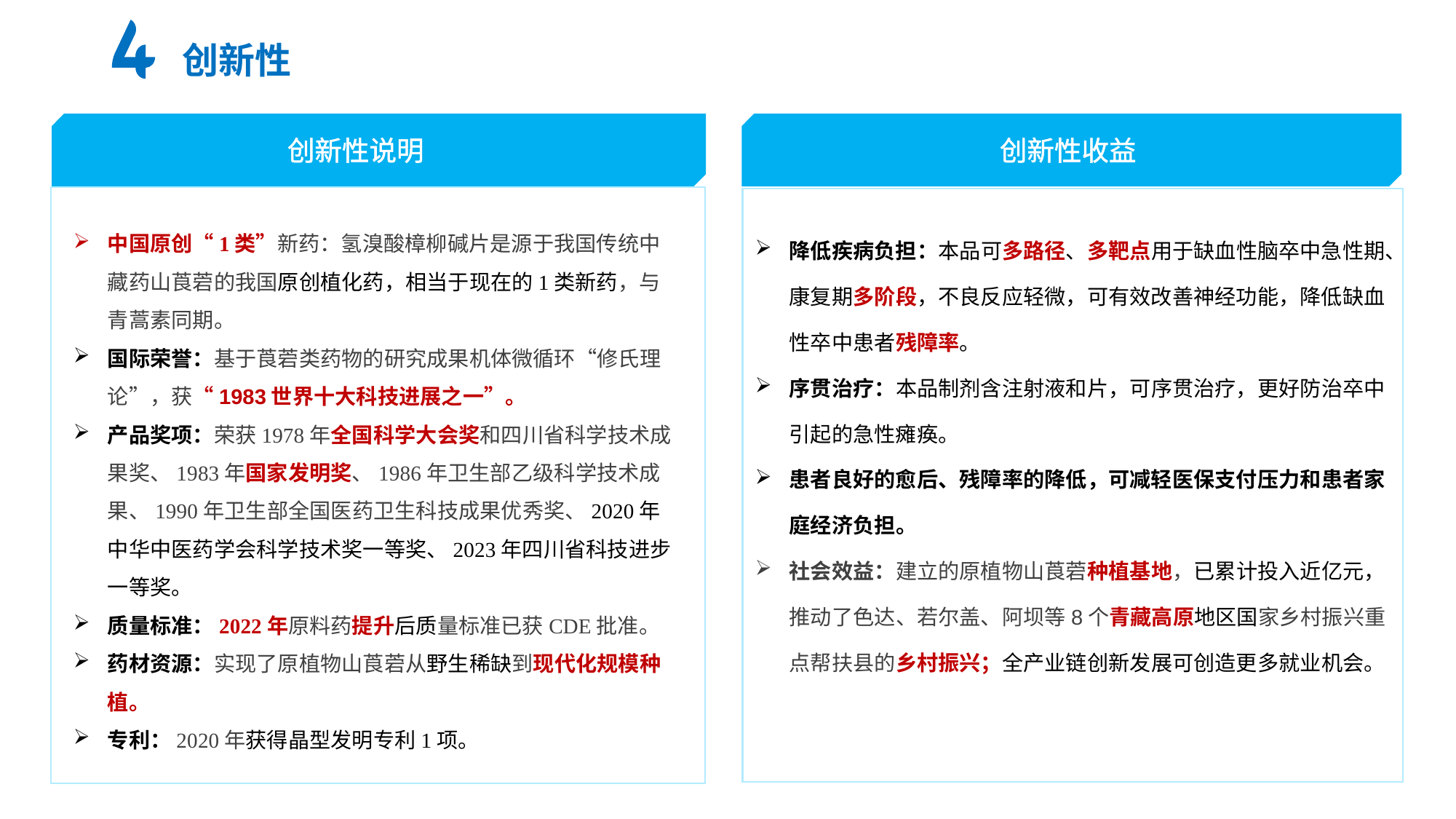

创新性
创新性收益
创新性说明

降低疾病负担：本品可多路径、多靶点用于缺血性脑卒中急性期、康复期多阶段，不良反应轻微，可有效改善神经功能，降低缺血性卒中患者残障率。
序贯治疗：本品制剂含注射液和片，可序贯治疗，更好防治卒中引起的急性瘫痪。
患者良好的愈后、残障率的降低，可减轻医保支付压力和患者家庭经济负担。
社会效益：建立的原植物山莨菪种植基地，已累计投入近亿元，推动了色达、若尔盖、阿坝等8个青藏高原地区国家乡村振兴重点帮扶县的乡村振兴；全产业链创新发展可创造更多就业机会。

中国原创“1类”新药：氢溴酸樟柳碱片是源于我国传统中藏药山莨菪的我国原创植化药，相当于现在的1类新药，与青蒿素同期。
国际荣誉：基于莨菪类药物的研究成果机体微循环“修氏理论”，获“1983世界十大科技进展之一”。
产品奖项：荣获1978年全国科学大会奖和四川省科学技术成果奖、1983年国家发明奖、1986年卫生部乙级科学技术成果、1990年卫生部全国医药卫生科技成果优秀奖、2020年中华中医药学会科学技术奖一等奖、2023年四川省科技进步一等奖。
质量标准：2022年原料药提升后质量标准已获CDE批准。
药材资源：实现了原植物山莨菪从野生稀缺到现代化规模种植。
专利：2020年获得晶型发明专利1项。